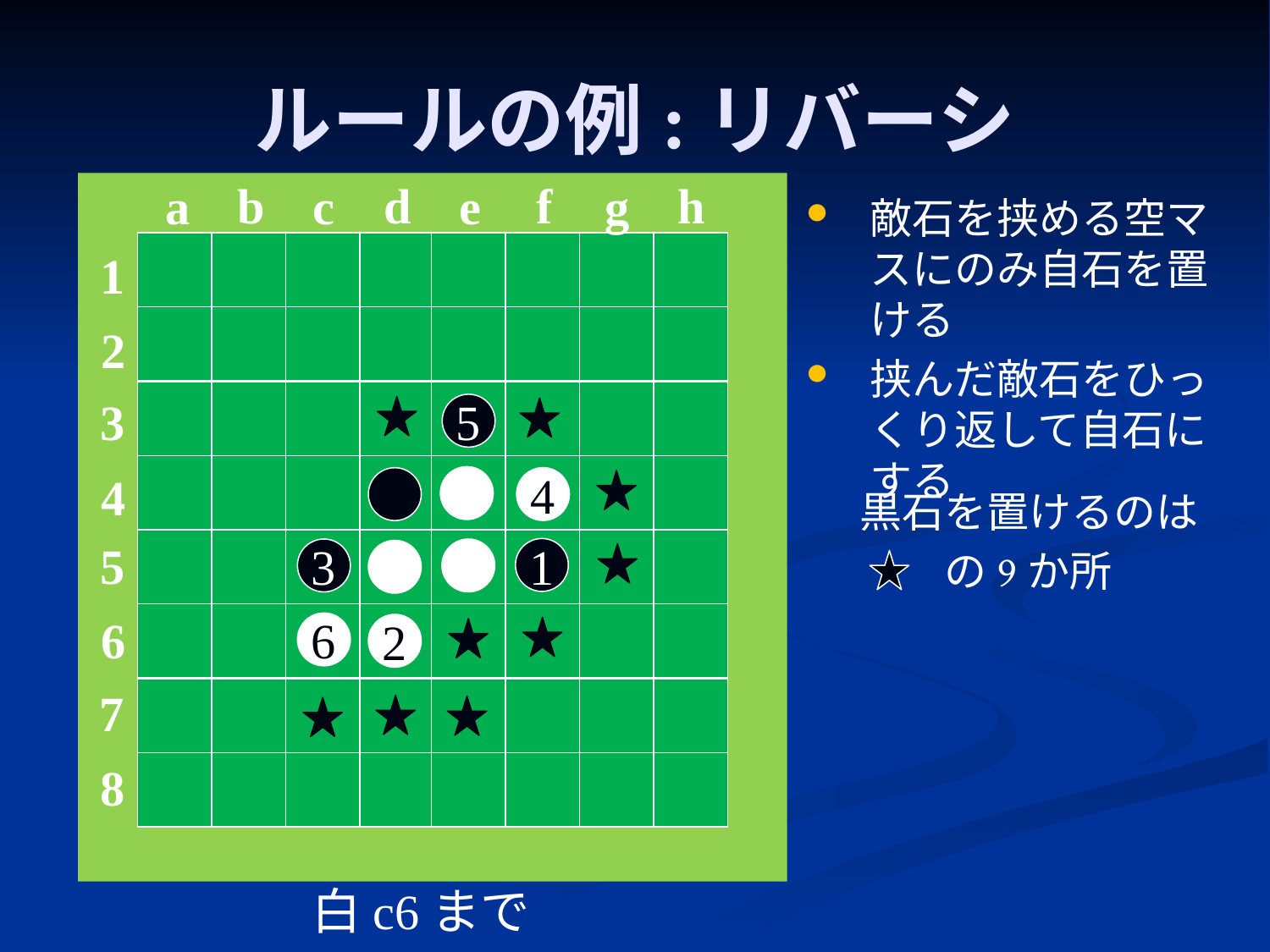

# ルールの例:リバーシ
d
h
b
f
c
g
a
e

1
2
3
5
4

4

5
1
3

6
6
2
7
8
敵石を挟める空マスにのみ自石を置ける
挟んだ敵石をひっくり返して自石にする

黒石を置けるのは
　　の9か所

白c6まで